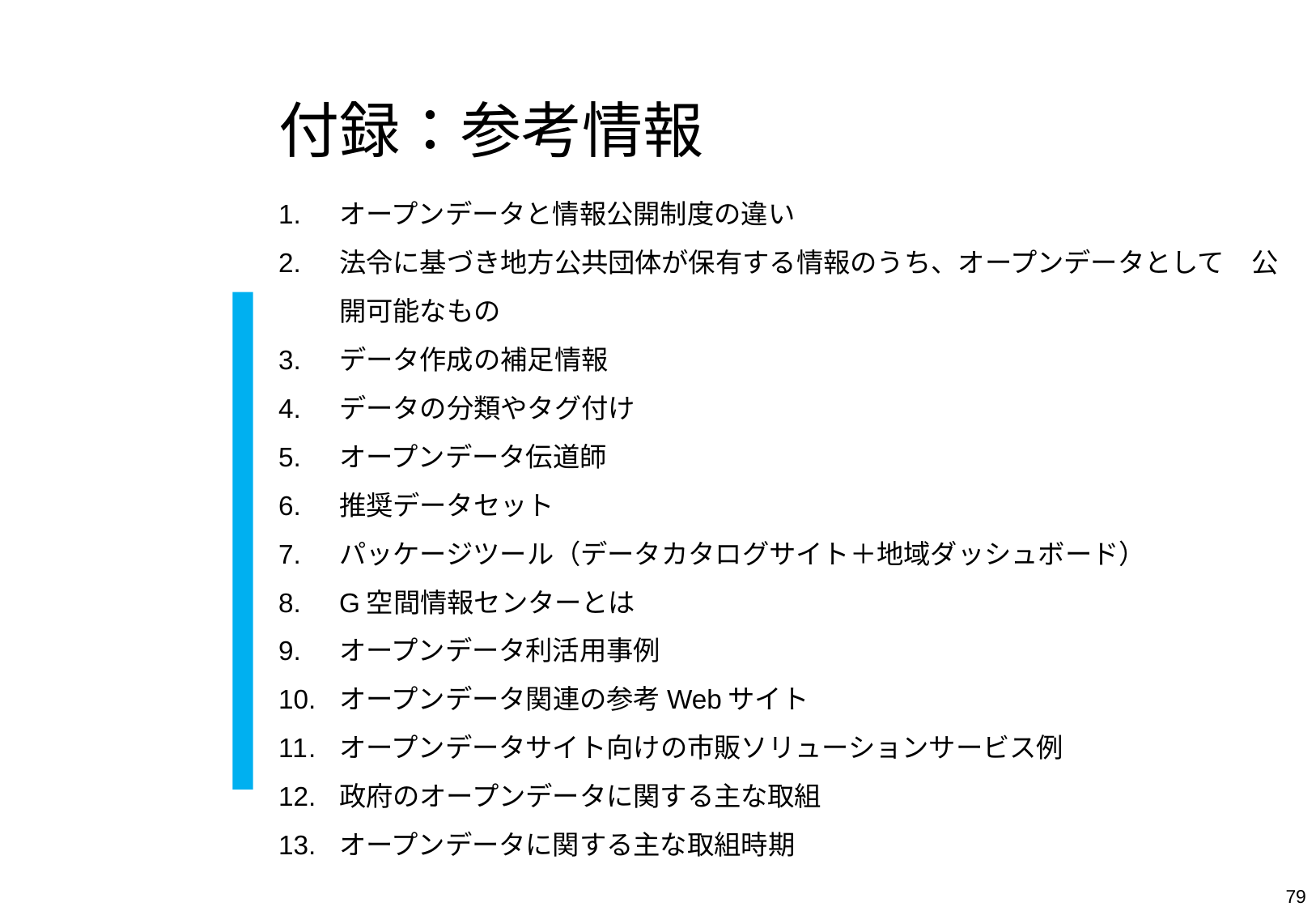

# 付録：参考情報
オープンデータと情報公開制度の違い
法令に基づき地方公共団体が保有する情報のうち、オープンデータとして　公開可能なもの
データ作成の補足情報
データの分類やタグ付け
オープンデータ伝道師
推奨データセット
パッケージツール（データカタログサイト＋地域ダッシュボード）
G空間情報センターとは
オープンデータ利活用事例
オープンデータ関連の参考Webサイト
オープンデータサイト向けの市販ソリューションサービス例
政府のオープンデータに関する主な取組
オープンデータに関する主な取組時期
79